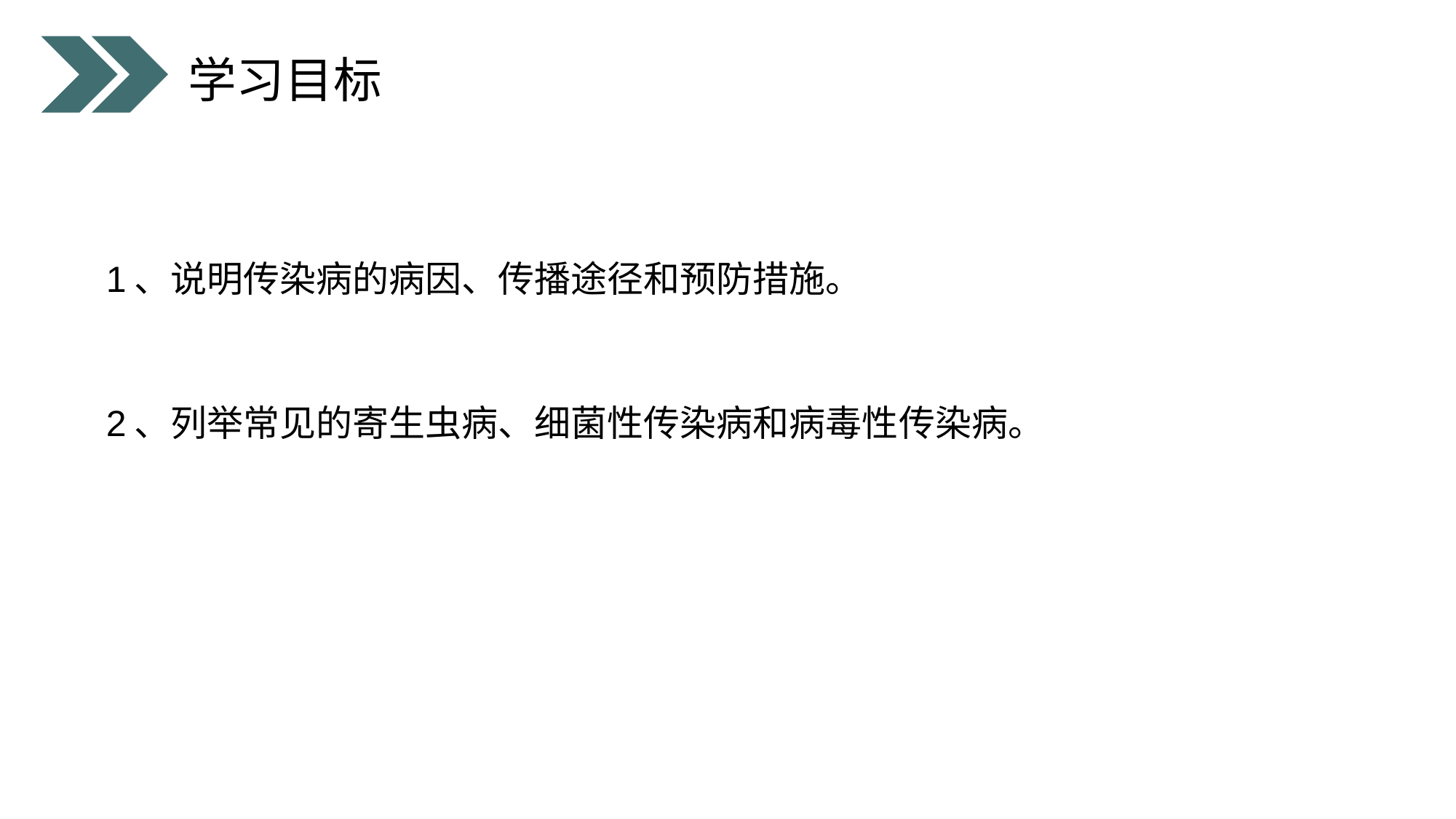

学习目标
1、说明传染病的病因、传播途径和预防措施。
2、列举常见的寄生虫病、细菌性传染病和病毒性传染病。